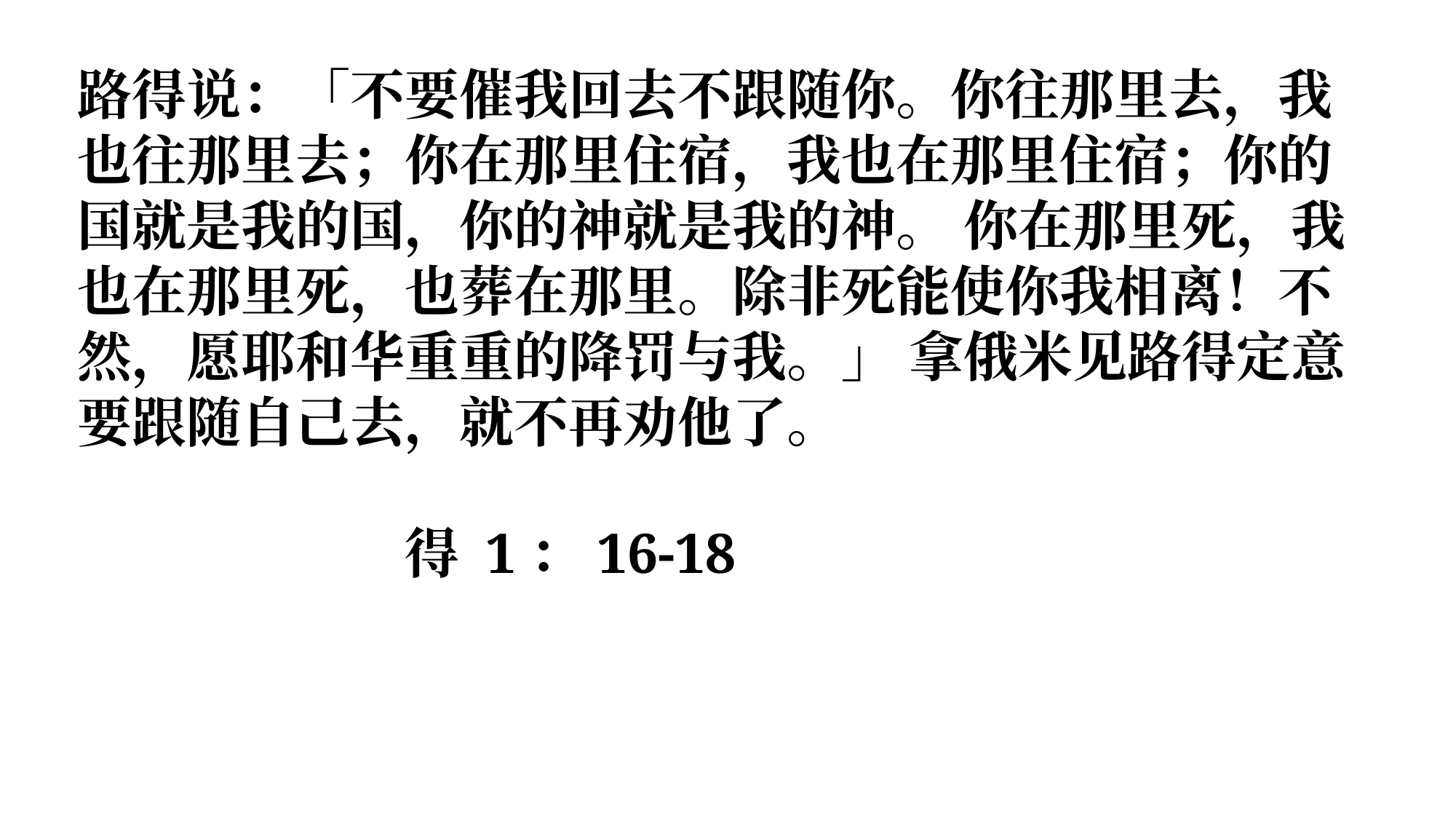

路得说：「不要催我回去不跟随你。你往那里去，我也往那里去；你在那里住宿，我也在那里住宿；你的国就是我的国，你的神就是我的神。 你在那里死，我也在那里死，也葬在那里。除非死能使你我相离！不然，愿耶和华重重的降罚与我。」 拿俄米见路得定意要跟随自己去，就不再劝他了。 																		得 1：16-18